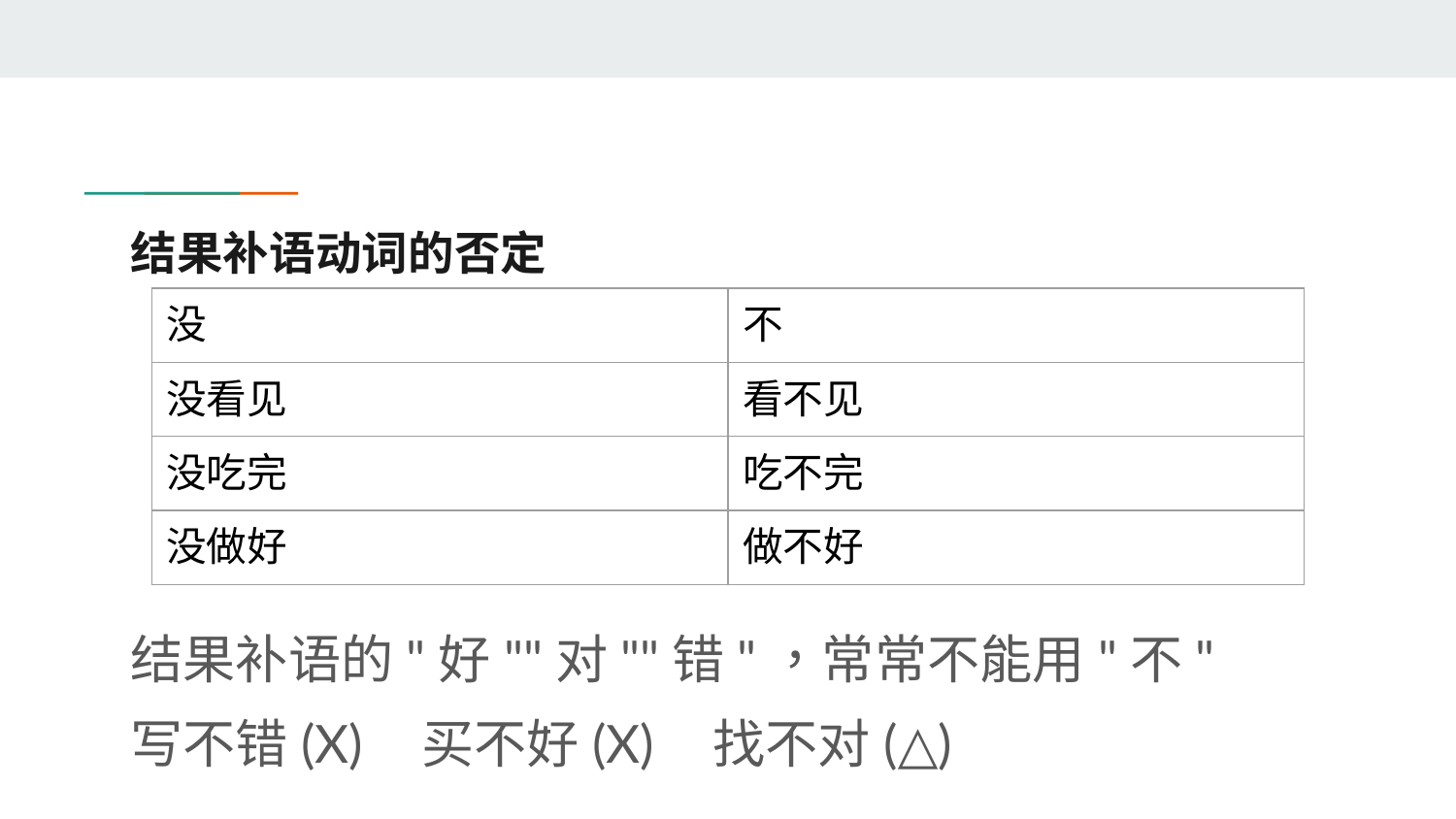

# 结果补语动词的否定
| 没 | 不 |
| --- | --- |
| 没看见 | 看不见 |
| 没吃完 | 吃不完 |
| 没做好 | 做不好 |
结果补语的"好""对""错"，常常不能用"不"
写不错(X)	买不好(X)	找不对(△)